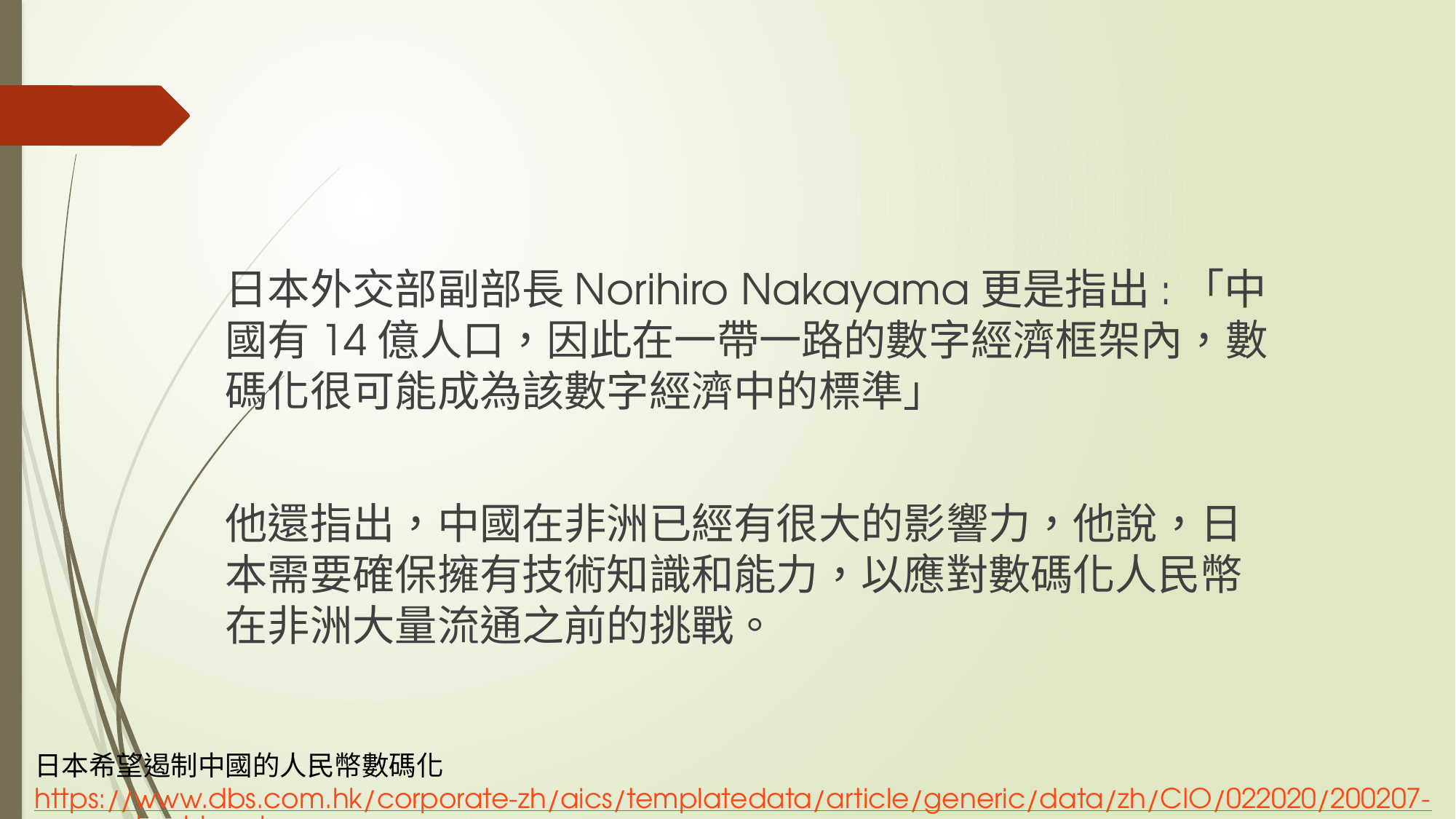

#
日本外交部副部長Norihiro Nakayama更是指出:「中國有14億人口，因此在一帶一路的數字經濟框架內，數碼化很可能成為該數字經濟中的標準」

他還指出，中國在非洲已經有很大的影響力，他說，日本需要確保擁有技術知識和能力，以應對數碼化人民幣在非洲大量流通之前的挑戰。
日本希望遏制中國的人民幣數碼化https://www.dbs.com.hk/corporate-zh/aics/templatedata/article/generic/data/zh/CIO/022020/200207-currencies_hk.xml